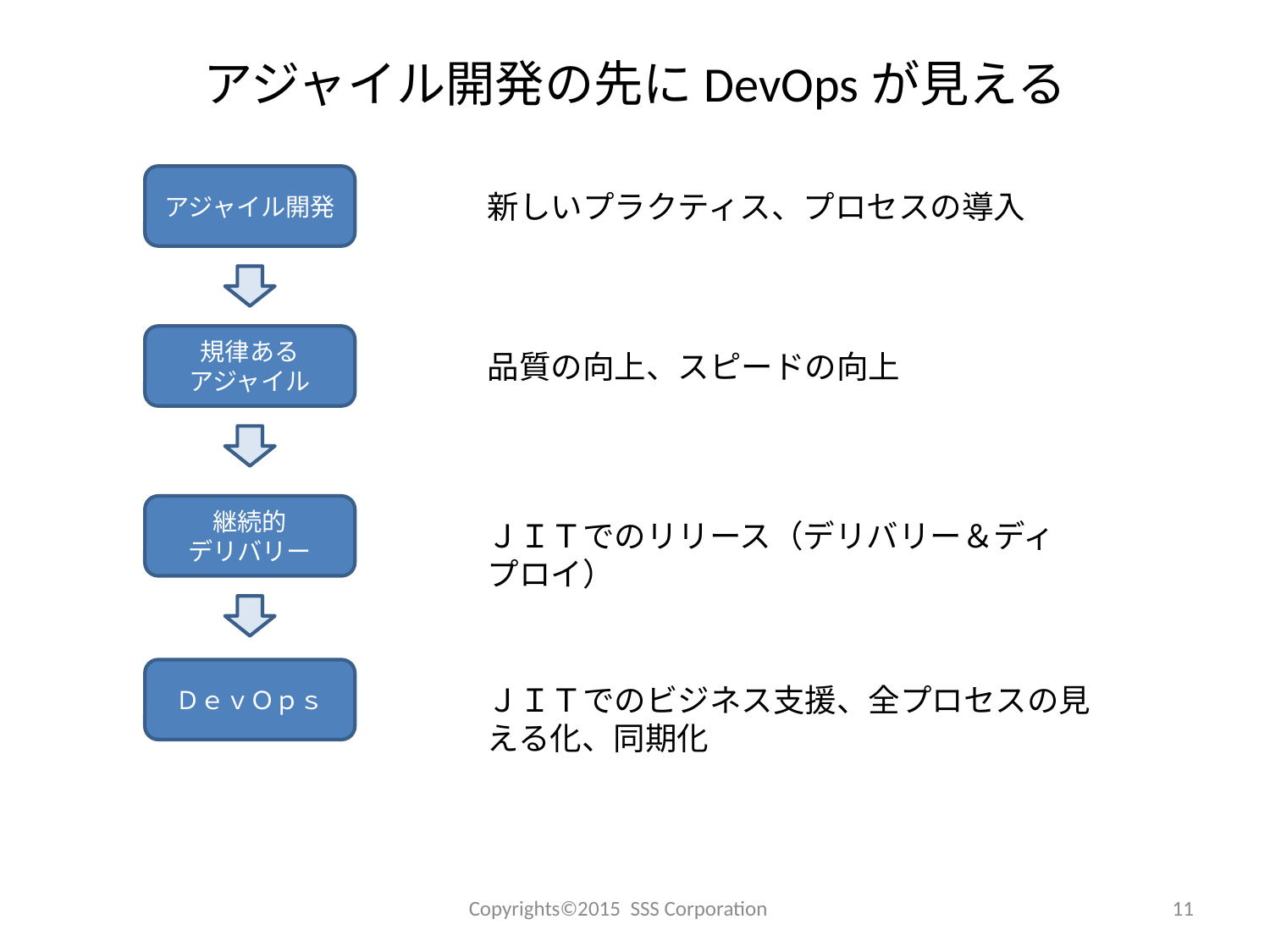

# アジャイル開発の先にDevOpsが見える
アジャイル開発
新しいプラクティス、プロセスの導入

規律ある
アジャイル
品質の向上、スピードの向上

継続的
デリバリー
ＪＩＴでのリリース（デリバリー＆ディプロイ）

ＤｅｖＯｐｓ
ＪＩＴでのビジネス支援、全プロセスの見える化、同期化
Copyrights©2015  SSS Corporation
11